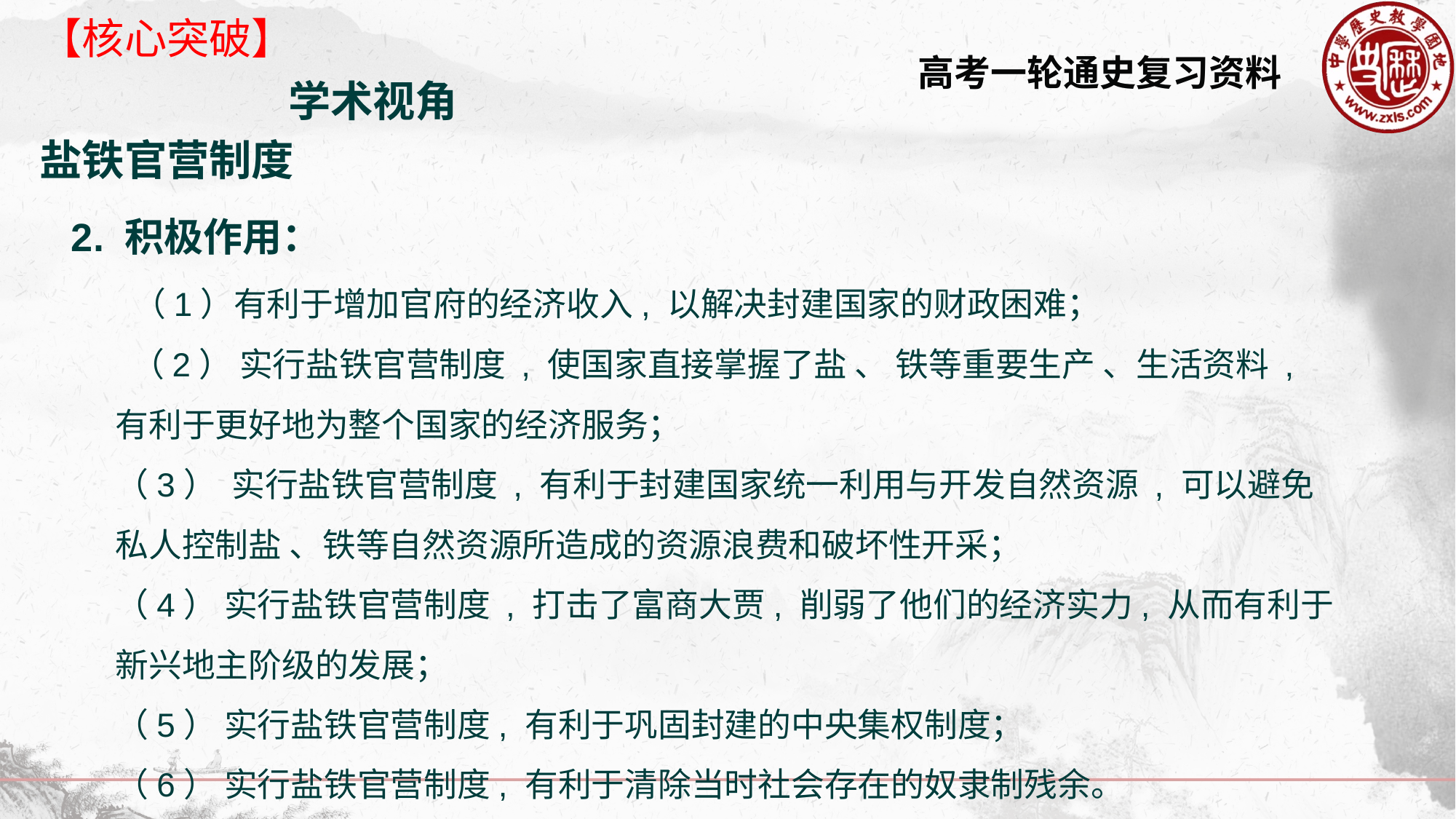

【核心突破】
学术视角
盐铁官营制度
2. 积极作用：
 （1）有利于增加官府的经济收入, 以解决封建国家的财政困难；
 （2） 实行盐铁官营制度 , 使国家直接掌握了盐 、 铁等重要生产 、生活资料 , 有利于更好地为整个国家的经济服务；
（3）  实行盐铁官营制度 , 有利于封建国家统一利用与开发自然资源 , 可以避免私人控制盐 、铁等自然资源所造成的资源浪费和破坏性开采；
（4） 实行盐铁官营制度 , 打击了富商大贾, 削弱了他们的经济实力, 从而有利于新兴地主阶级的发展；
（5） 实行盐铁官营制度, 有利于巩固封建的中央集权制度；
（6） 实行盐铁官营制度, 有利于清除当时社会存在的奴隶制残余。